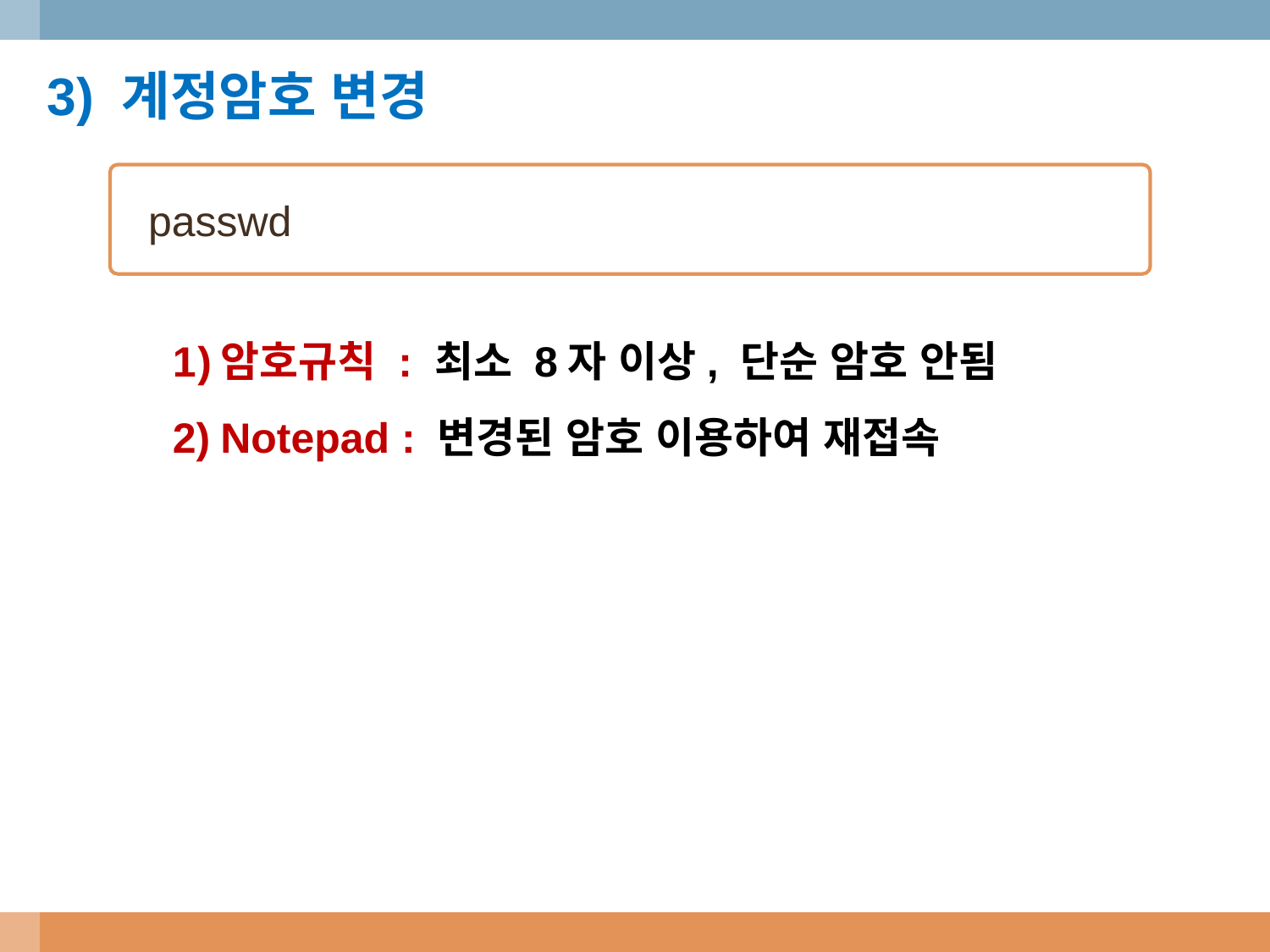

3) 계정암호 변경
  passwd
암호규칙 : 최소 8자 이상, 단순 암호 안됨
Notepad : 변경된 암호 이용하여 재접속